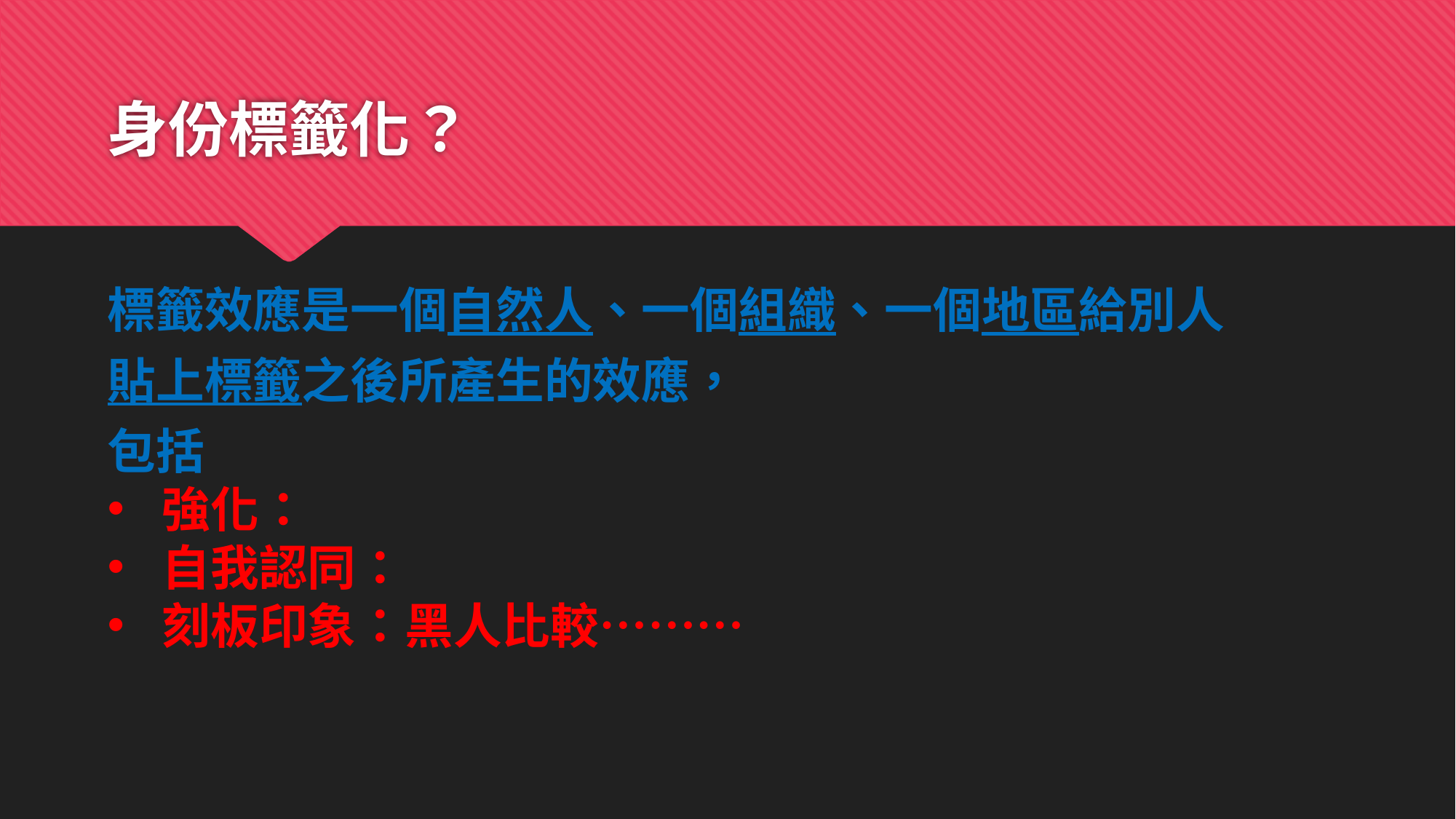

# 身份標籤化？
標籤效應是一個自然人、一個組織、一個地區給別人貼上標籤之後所產生的效應，
包括
強化：
自我認同：
刻板印象：黑人比較………